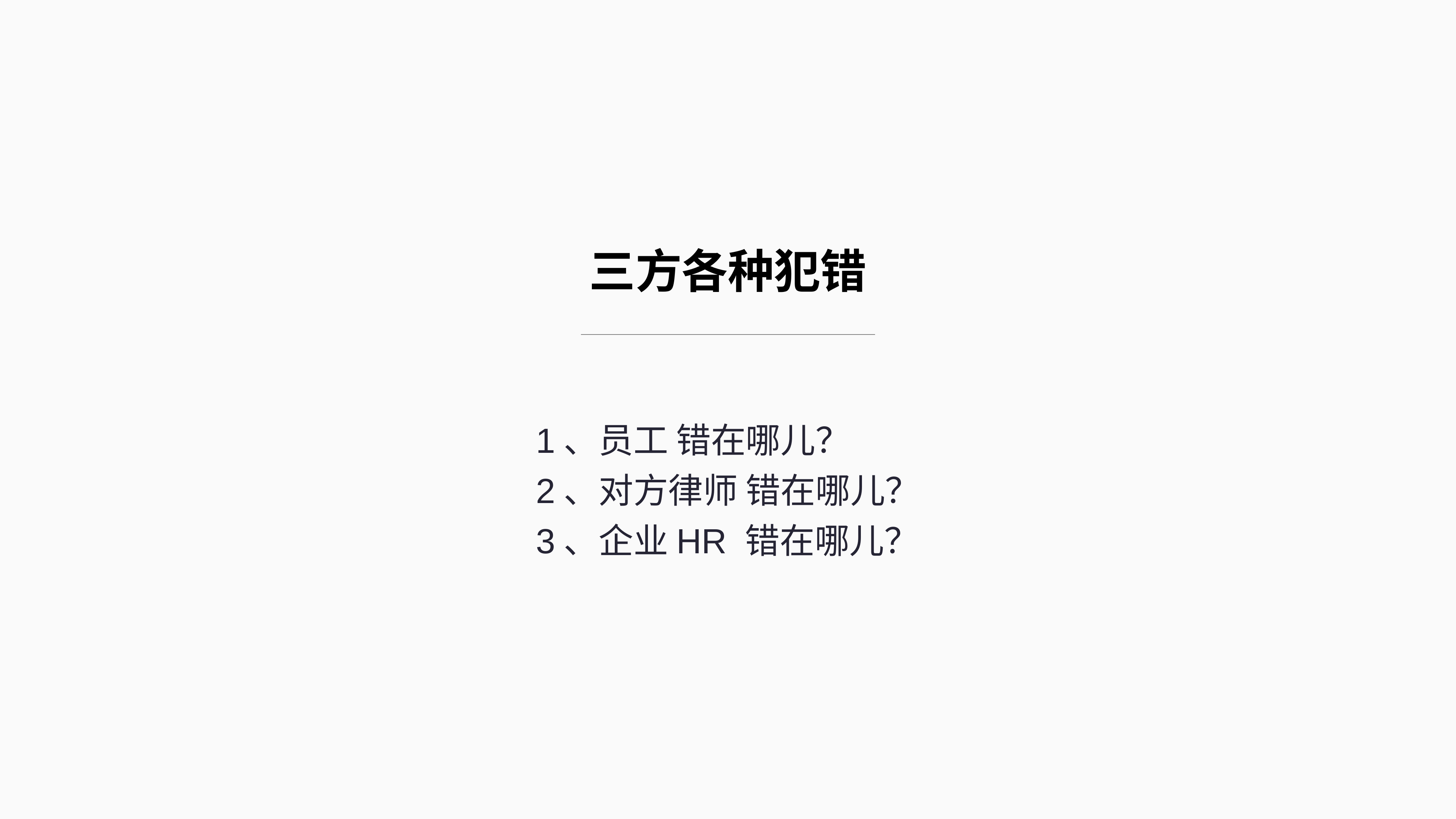

三方各种犯错

1、员工 错在哪儿？
2、对方律师 错在哪儿？
3、企业HR 错在哪儿？